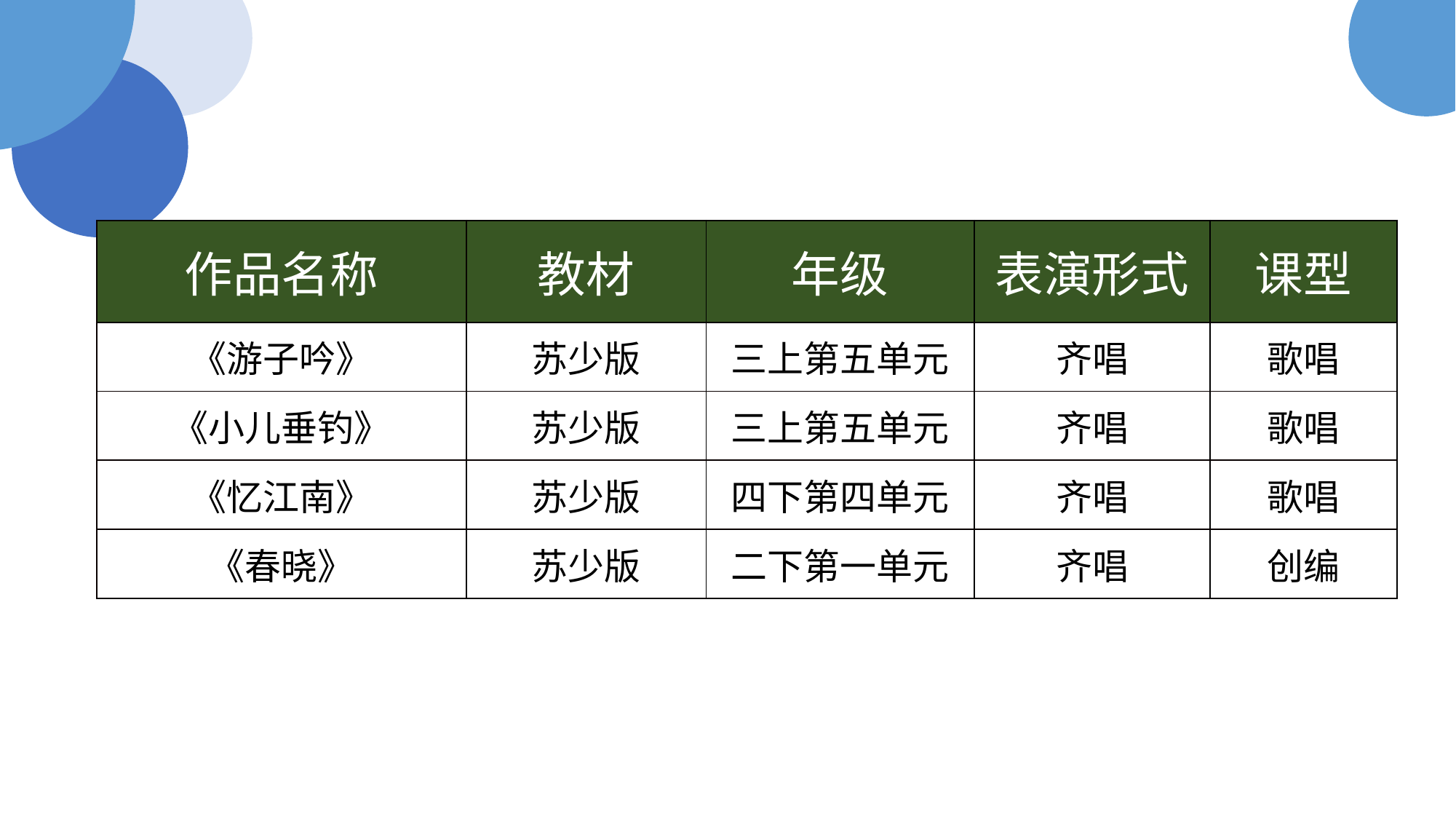

| 作品名称 | 教材 | 年级 | 表演形式 | 课型 |
| --- | --- | --- | --- | --- |
| 《游子吟》 | 苏少版 | 三上第五单元 | 齐唱 | 歌唱 |
| 《小儿垂钓》 | 苏少版 | 三上第五单元 | 齐唱 | 歌唱 |
| 《忆江南》 | 苏少版 | 四下第四单元 | 齐唱 | 歌唱 |
| 《春晓》 | 苏少版 | 二下第一单元 | 齐唱 | 创编 |